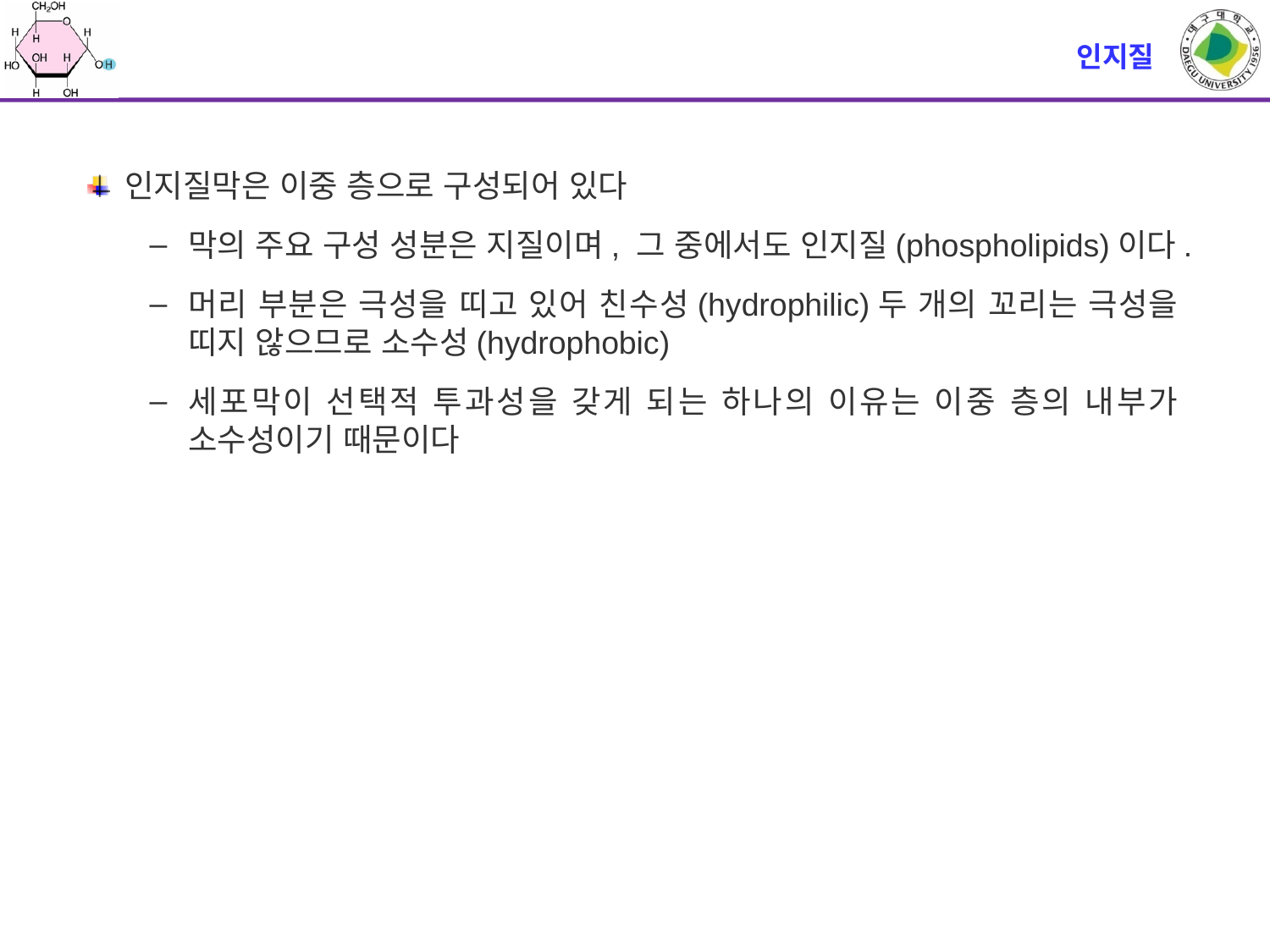

# 인지질
인지질막은 이중 층으로 구성되어 있다
막의 주요 구성 성분은 지질이며, 그 중에서도 인지질(phospholipids)이다.
머리 부분은 극성을 띠고 있어 친수성(hydrophilic)두 개의 꼬리는 극성을 띠지 않으므로 소수성(hydrophobic)
세포막이 선택적 투과성을 갖게 되는 하나의 이유는 이중 층의 내부가 소수성이기 때문이다